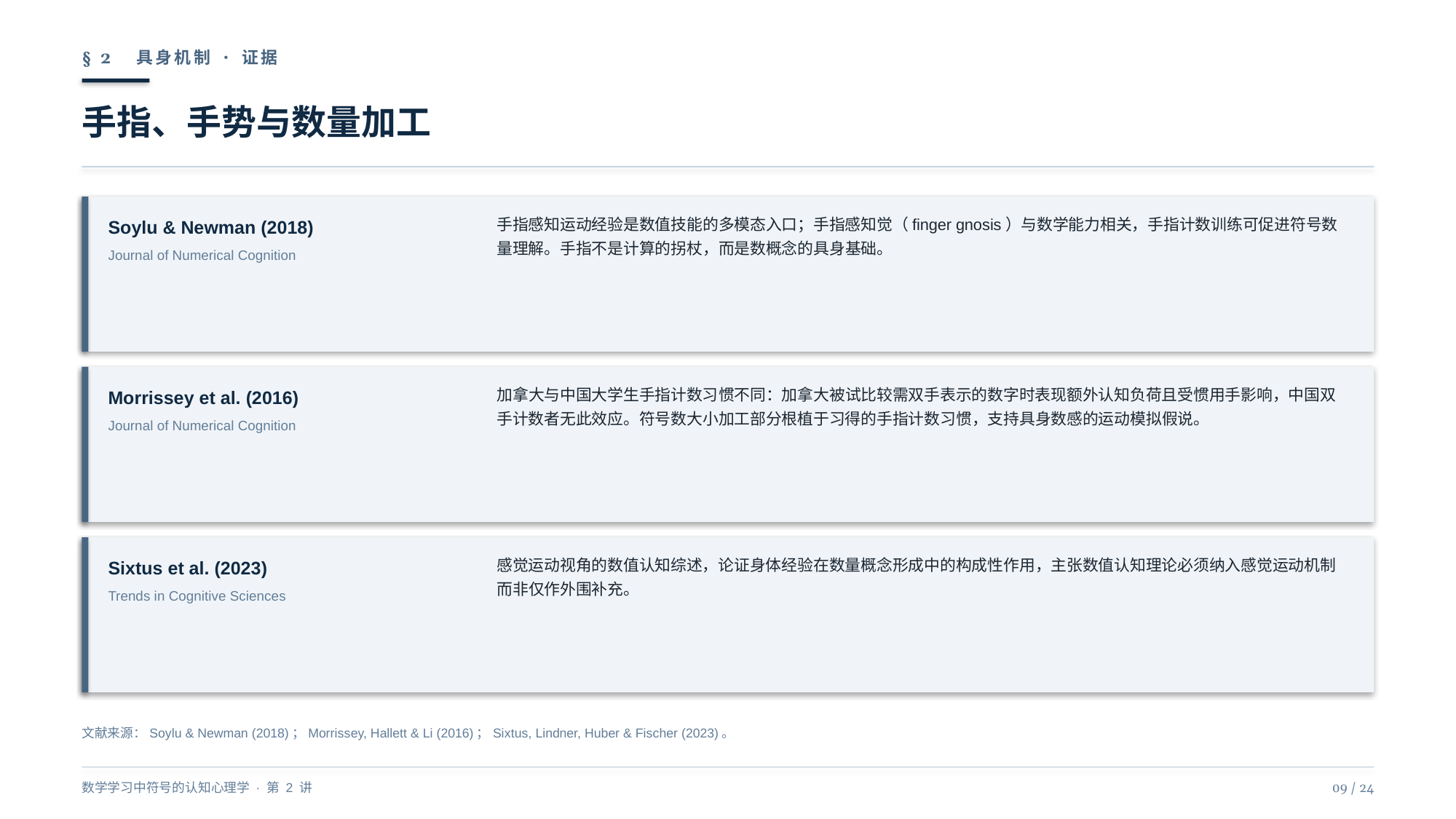

§ 2　具身机制 · 证据

手指、手势与数量加工

Soylu & Newman (2018)
Journal of Numerical Cognition
手指感知运动经验是数值技能的多模态入口；手指感知觉（finger gnosis）与数学能力相关，手指计数训练可促进符号数量理解。手指不是计算的拐杖，而是数概念的具身基础。

Morrissey et al. (2016)
Journal of Numerical Cognition
加拿大与中国大学生手指计数习惯不同：加拿大被试比较需双手表示的数字时表现额外认知负荷且受惯用手影响，中国双手计数者无此效应。符号数大小加工部分根植于习得的手指计数习惯，支持具身数感的运动模拟假说。

Sixtus et al. (2023)
Trends in Cognitive Sciences
感觉运动视角的数值认知综述，论证身体经验在数量概念形成中的构成性作用，主张数值认知理论必须纳入感觉运动机制而非仅作外围补充。
文献来源：Soylu & Newman (2018)；Morrissey, Hallett & Li (2016)；Sixtus, Lindner, Huber & Fischer (2023)。

数学学习中符号的认知心理学 · 第 2 讲
09 / 24